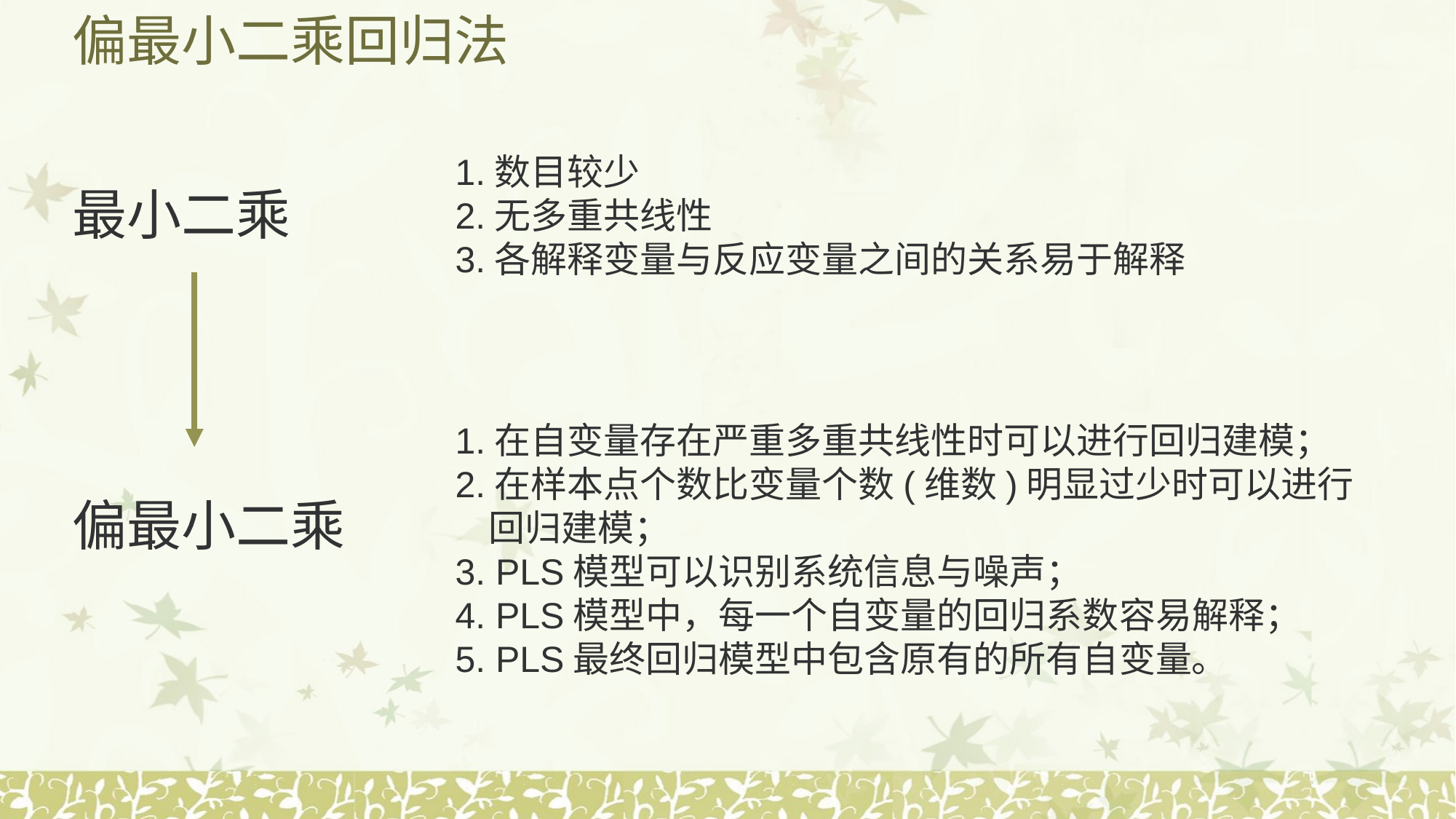

# 偏最小二乘回归法
1.数目较少
2.无多重共线性
3.各解释变量与反应变量之间的关系易于解释
最小二乘
1.在自变量存在严重多重共线性时可以进行回归建模；
2.在样本点个数比变量个数(维数)明显过少时可以进行
   回归建模；
3. PLS模型可以识别系统信息与噪声；
4. PLS模型中，每一个自变量的回归系数容易解释；
5. PLS最终回归模型中包含原有的所有自变量。
偏最小二乘